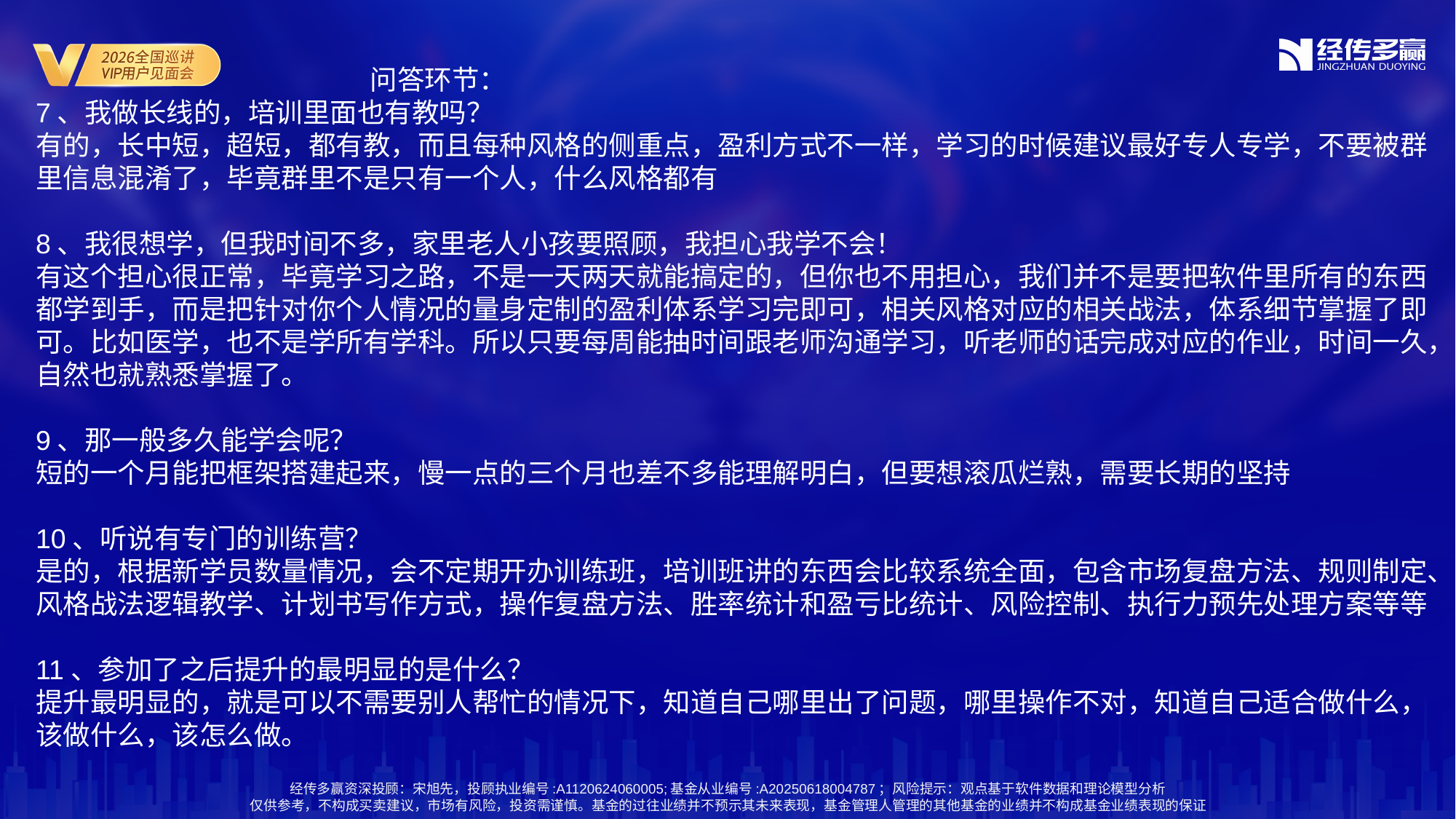

问答环节：
7、我做长线的，培训里面也有教吗？
有的，长中短，超短，都有教，而且每种风格的侧重点，盈利方式不一样，学习的时候建议最好专人专学，不要被群里信息混淆了，毕竟群里不是只有一个人，什么风格都有

8、我很想学，但我时间不多，家里老人小孩要照顾，我担心我学不会！
有这个担心很正常，毕竟学习之路，不是一天两天就能搞定的，但你也不用担心，我们并不是要把软件里所有的东西都学到手，而是把针对你个人情况的量身定制的盈利体系学习完即可，相关风格对应的相关战法，体系细节掌握了即可。比如医学，也不是学所有学科。所以只要每周能抽时间跟老师沟通学习，听老师的话完成对应的作业，时间一久，自然也就熟悉掌握了。

9、那一般多久能学会呢？
短的一个月能把框架搭建起来，慢一点的三个月也差不多能理解明白，但要想滚瓜烂熟，需要长期的坚持

10、听说有专门的训练营？
是的，根据新学员数量情况，会不定期开办训练班，培训班讲的东西会比较系统全面，包含市场复盘方法、规则制定、风格战法逻辑教学、计划书写作方式，操作复盘方法、胜率统计和盈亏比统计、风险控制、执行力预先处理方案等等

11、参加了之后提升的最明显的是什么？
提升最明显的，就是可以不需要别人帮忙的情况下，知道自己哪里出了问题，哪里操作不对，知道自己适合做什么，该做什么，该怎么做。
经传多赢资深投顾：宋旭先，投顾执业编号:A1120624060005;基金从业编号:A20250618004787；风险提示：观点基于软件数据和理论模型分析
仅供参考，不构成买卖建议，市场有风险，投资需谨慎。基金的过往业绩并不预示其未来表现，基金管理人管理的其他基金的业绩并不构成基金业绩表现的保证